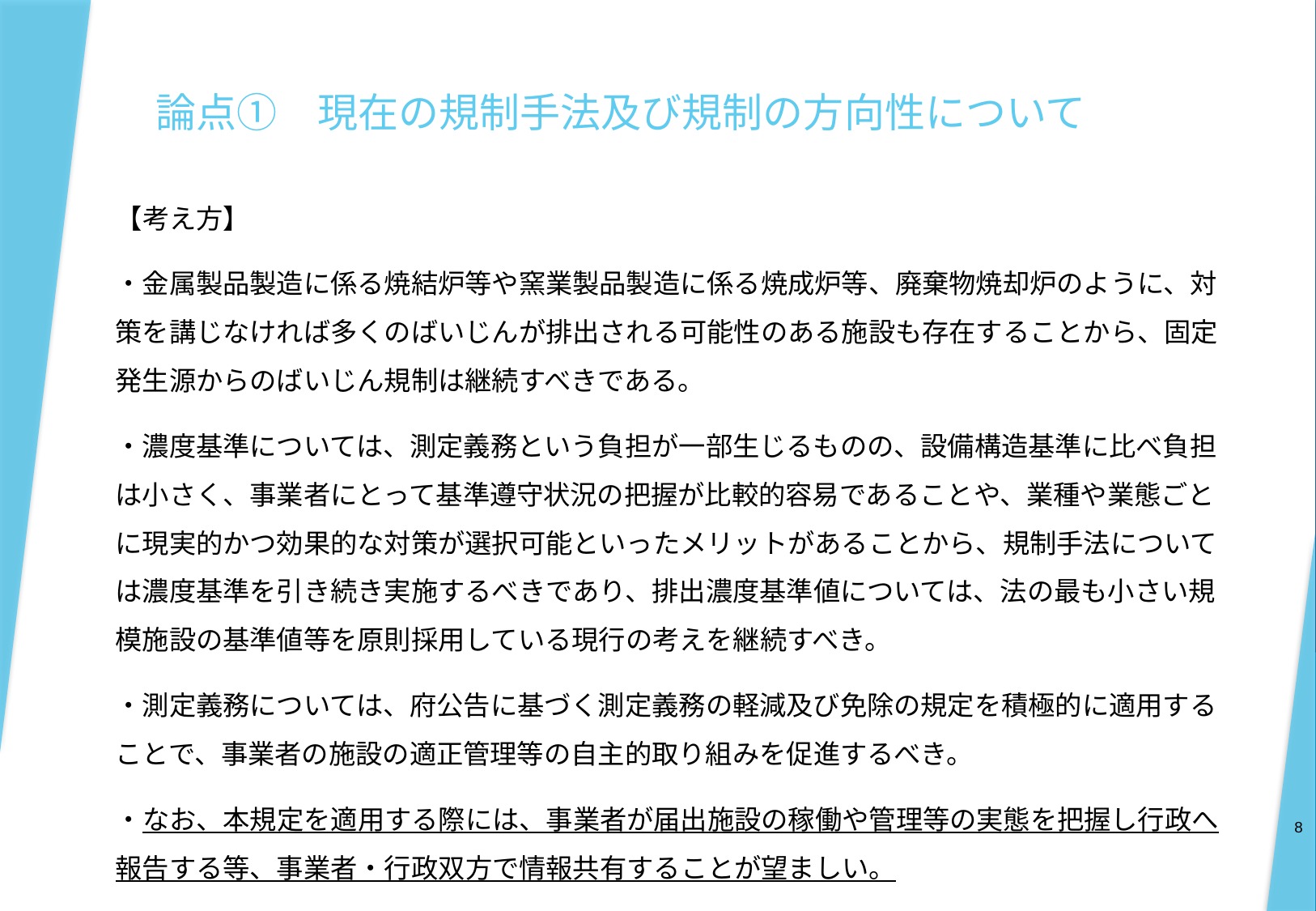

論点①　現在の規制手法及び規制の方向性について
【考え方】
・金属製品製造に係る焼結炉等や窯業製品製造に係る焼成炉等、廃棄物焼却炉のように、対策を講じなければ多くのばいじんが排出される可能性のある施設も存在することから、固定発生源からのばいじん規制は継続すべきである。
・濃度基準については、測定義務という負担が一部生じるものの、設備構造基準に比べ負担は小さく、事業者にとって基準遵守状況の把握が比較的容易であることや、業種や業態ごとに現実的かつ効果的な対策が選択可能といったメリットがあることから、規制手法については濃度基準を引き続き実施するべきであり、排出濃度基準値については、法の最も小さい規模施設の基準値等を原則採用している現行の考えを継続すべき。
・測定義務については、府公告に基づく測定義務の軽減及び免除の規定を積極的に適用することで、事業者の施設の適正管理等の自主的取り組みを促進するべき。
・なお、本規定を適用する際には、事業者が届出施設の稼働や管理等の実態を把握し行政へ報告する等、事業者・行政双方で情報共有することが望ましい。

8